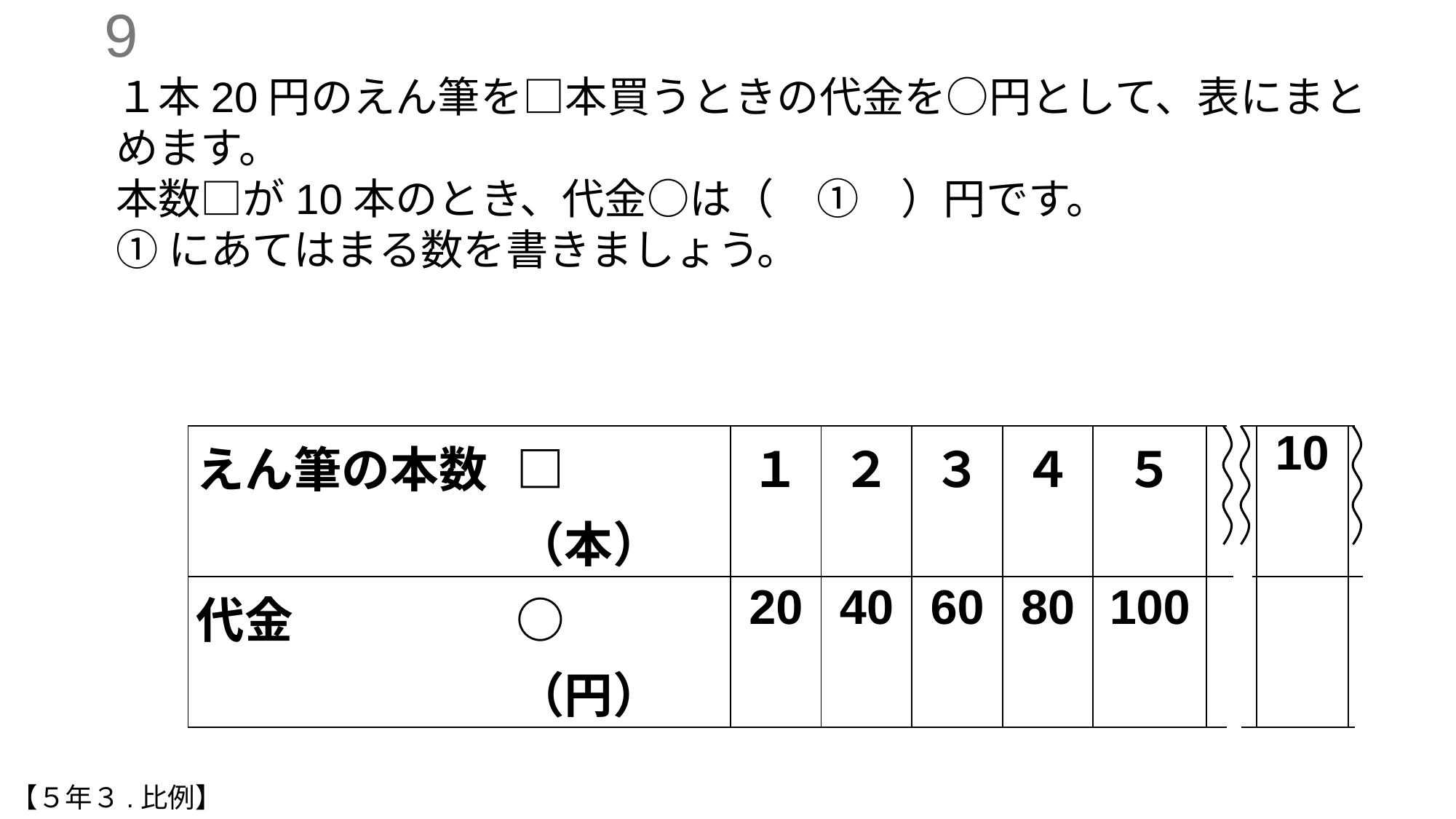

9
１本20円のえん筆を□本買うときの代金を○円として、表にまとめます。
本数□が10本のとき、代金○は（　①　）円です。
①にあてはまる数を書きましょう。
| えん筆の本数 | □（本） | １ | ２ | ３ | ４ | ５ |  |  |  |  |  | 10 |  |  |
| --- | --- | --- | --- | --- | --- | --- | --- | --- | --- | --- | --- | --- | --- | --- |
| 代金 | ○（円） | 20 | 40 | 60 | 80 | 100 |  |  |  |  |  |  |  |  |

【５年３.比例】